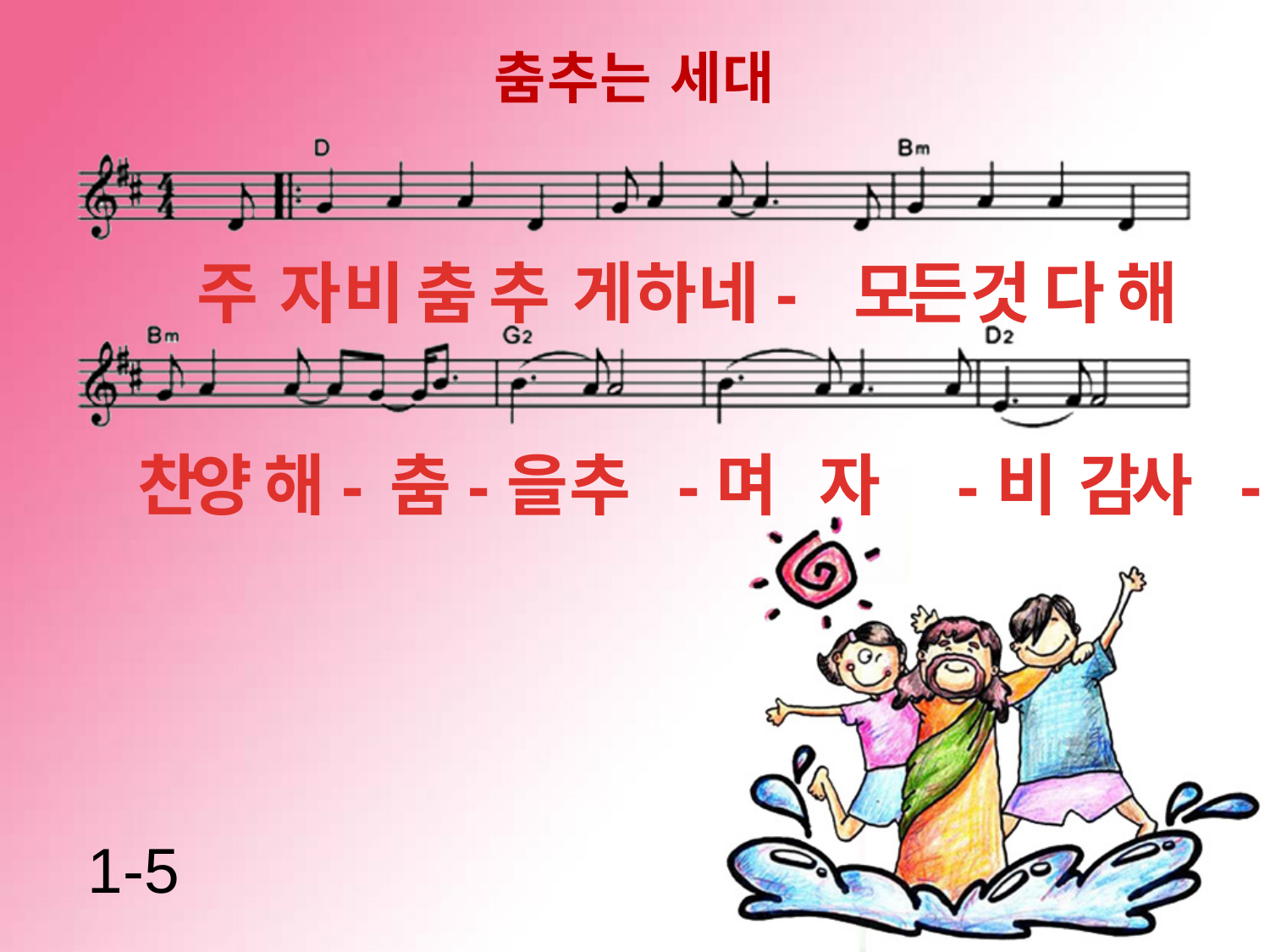

춤추는 세대
주   자 비  춤  추   게 하 네-    모든 것  다  해
찬양  해- 춤-을 추   -며     자      -비   감사   -해
1-5